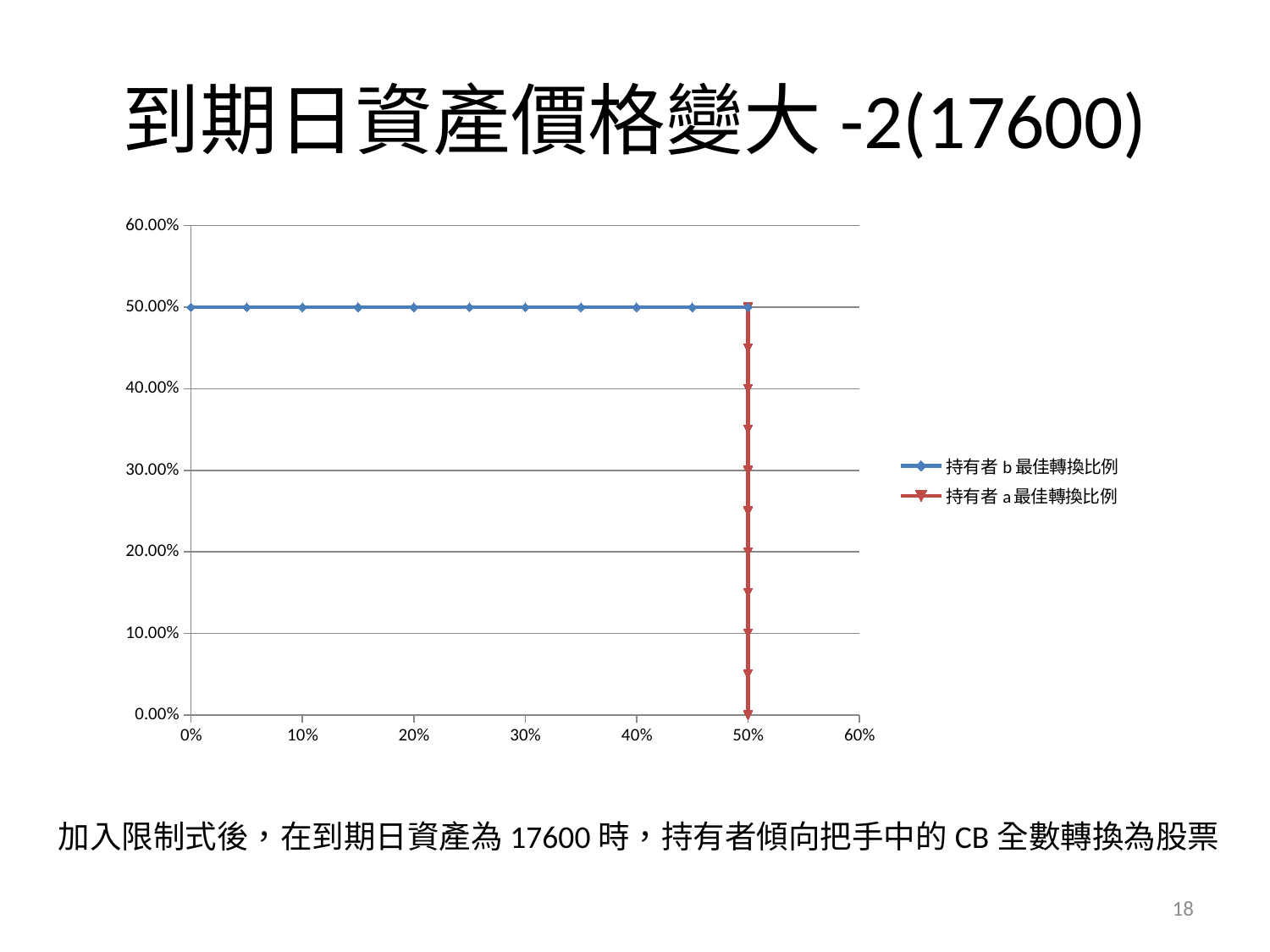

# 到期日資產價格變大-2(17600)

### Chart

| Category |  |  |
|---|---|---|
加入限制式後，在到期日資產為17600時，持有者傾向把手中的CB全數轉換為股票
18